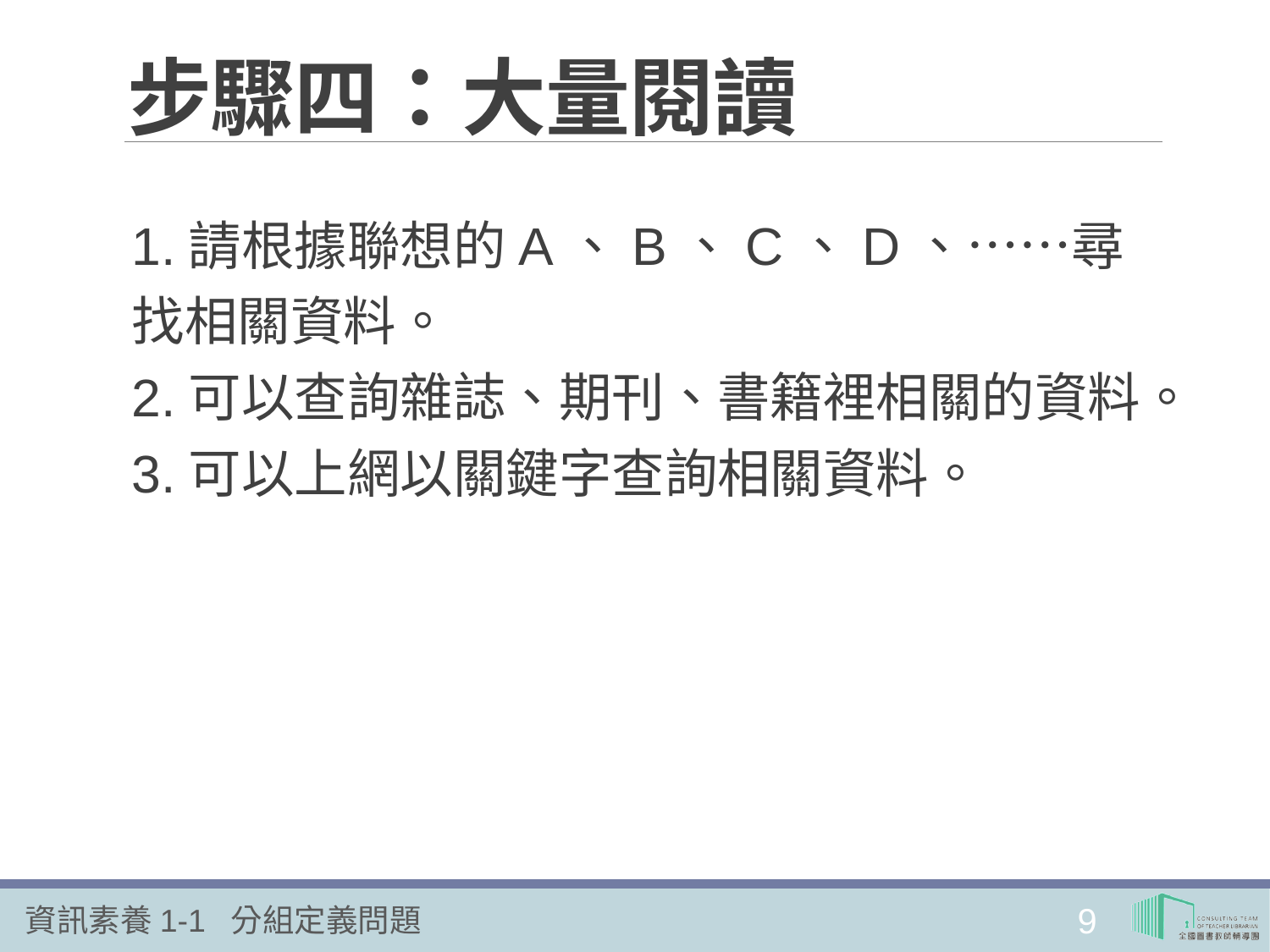

# 步驟四：大量閱讀
1.請根據聯想的A、B、C、D、⋯⋯尋找相關資料。
2.可以查詢雜誌、期刊、書籍裡相關的資料。
3.可以上網以關鍵字查詢相關資料。